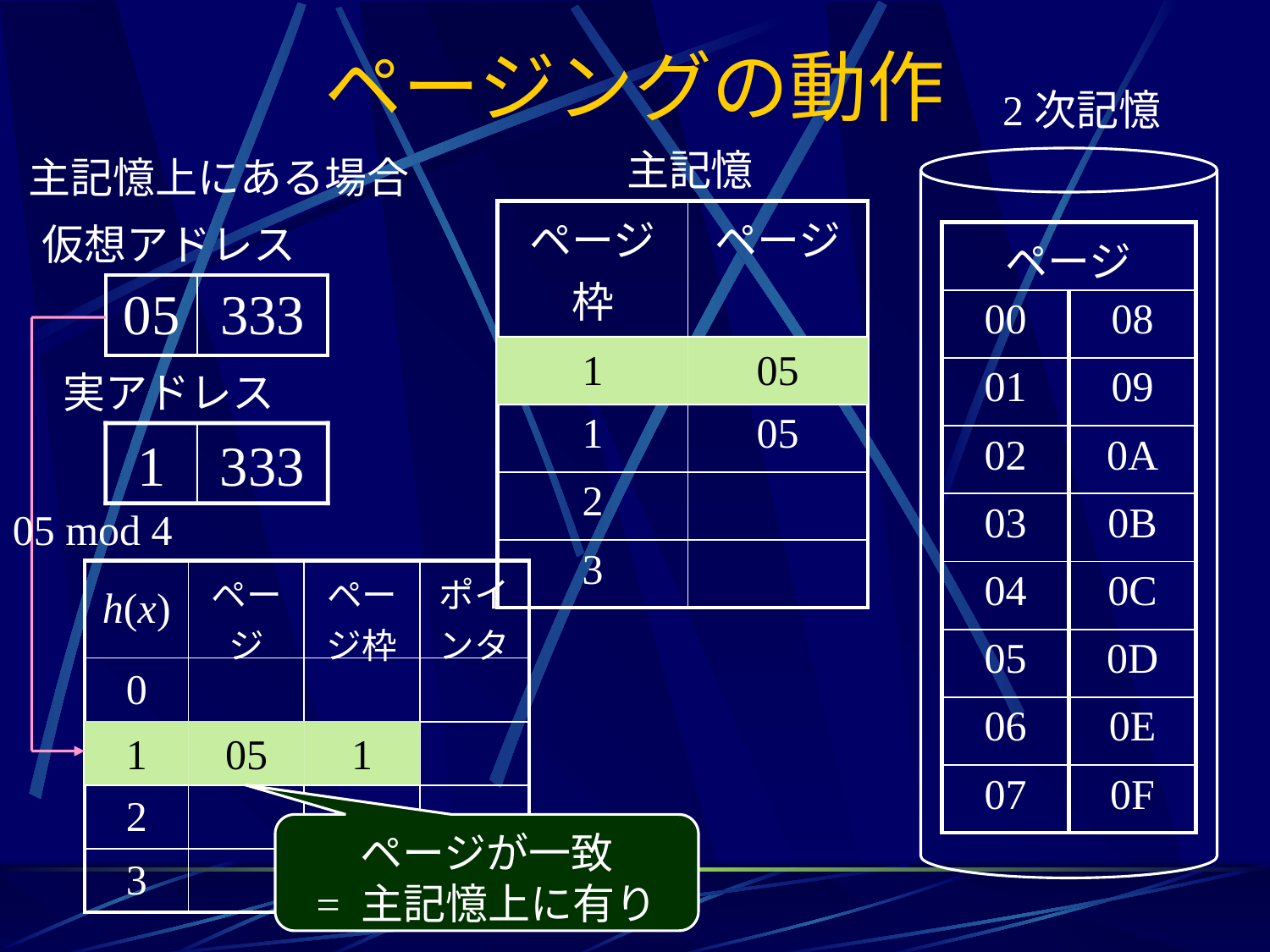

# ページングの動作
2次記憶
主記憶
主記憶上にある場合

| ページ枠 | ページ |
| --- | --- |
| 0 |  |
| 1 | 05 |
| 2 |  |
| 3 |  |
仮想アドレス
| ページ |  |
| --- | --- |
| 00 | 08 |
| 01 | 09 |
| 02 | 0A |
| 03 | 0B |
| 04 | 0C |
| 05 | 0D |
| 06 | 0E |
| 07 | 0F |
| 05 | 333 |
| --- | --- |

05 mod 4

1

05

実アドレス
1

333

| h(x) | ページ | ページ枠 | ポインタ |
| --- | --- | --- | --- |
| 0 |  |  |  |
| 1 | 05 | 1 |  |
| 2 |  |  |  |
| 3 |  |  |  |
1
05
1
ページが一致
= 主記憶上に有り